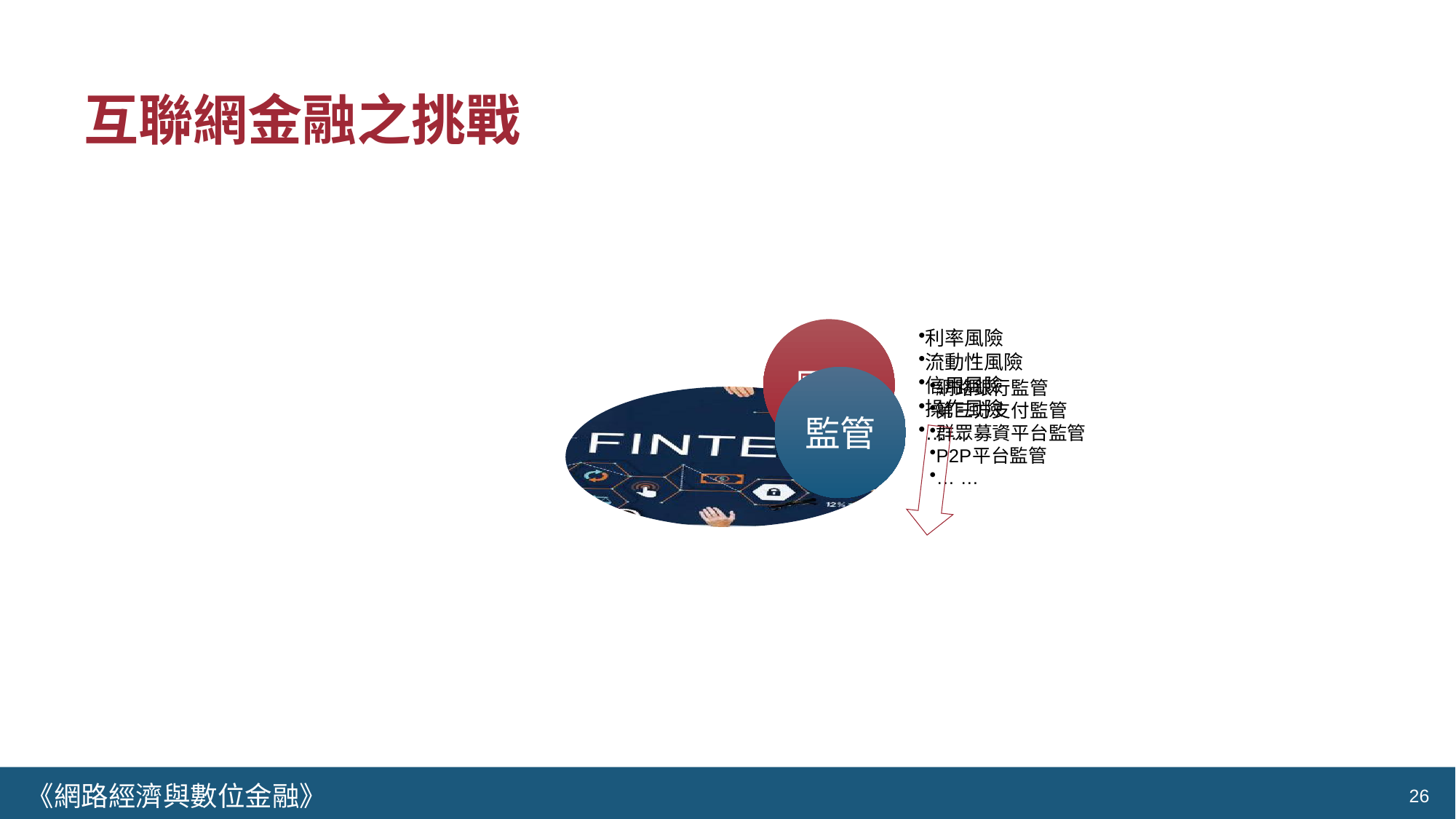

# 互聯網金融之挑戰
風險
監管
網路銀行監管
利率風險
流動性風險
信用風險
操作風險
第三方支付監管
群眾募資平台監管
P2P平台監管
… …
… …
《網路經濟與數位金融》
26